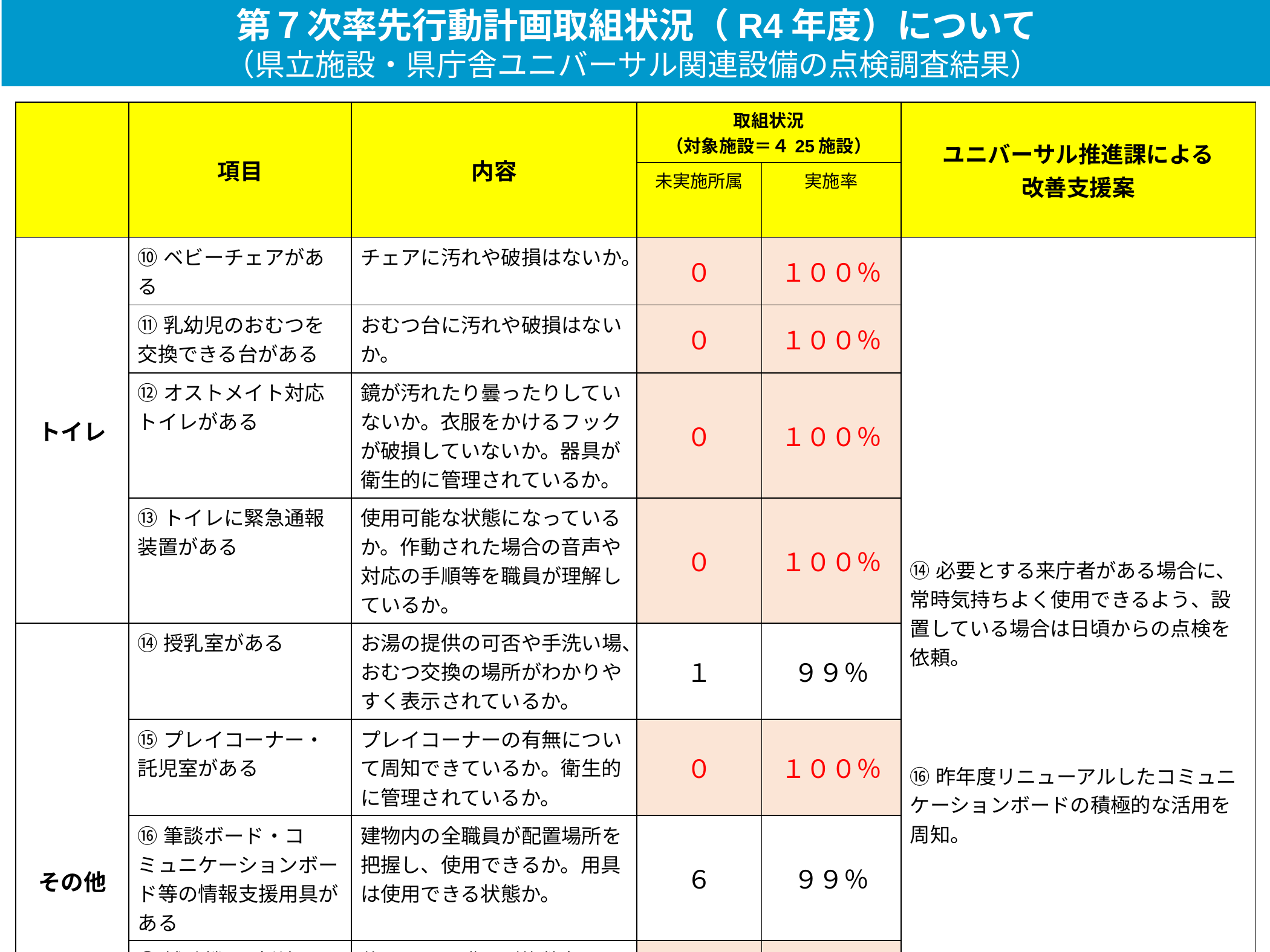

第７次率先行動計画取組状況（R4年度）について
　（県立施設・県庁舎ユニバーサル関連設備の点検調査結果）
|  | 項目 | 内容 | 取組状況 （対象施設＝４25施設） |  | ユニバーサル推進課による 改善支援案 |
| --- | --- | --- | --- | --- | --- |
|  |  |  | 未実施所属 | 実施率 |  |
| トイレ | ⑩ベビーチェアがある | チェアに汚れや破損はないか。 | ０ | １００％ | ⑭必要とする来庁者がある場合に、常時気持ちよく使用できるよう、設置している場合は日頃からの点検を依頼。 ⑯昨年度リニューアルしたコミュニケーションボードの積極的な活用を周知。 ⑱充電状況や使用年限等の定期点検と必要に応じた更新を依頼。 |
|  | ⑪乳幼児のおむつを交換できる台がある | おむつ台に汚れや破損はないか。 | ０ | １００％ |  |
|  | ⑫オストメイト対応トイレがある | 鏡が汚れたり曇ったりしていないか。衣服をかけるフックが破損していないか。器具が衛生的に管理されているか。 | ０ | １００％ |  |
|  | ⑬トイレに緊急通報装置がある | 使用可能な状態になっているか。作動された場合の音声や対応の手順等を職員が理解しているか。 | ０ | １００％ |  |
| その他 | ⑭授乳室がある | お湯の提供の可否や手洗い場、おむつ交換の場所がわかりやすく表示されているか。 | １ | ９９％ |  |
|  | ⑮プレイコーナー・託児室がある | プレイコーナーの有無について周知できているか。衛生的に管理されているか。 | ０ | １００％ |  |
|  | ⑯筆談ボード・コミュニケーションボード等の情報支援用具がある | 建物内の全職員が配置場所を把握し、使用できるか。用具は使用できる状態か。 | ６ | ９９％ |  |
|  | ⑰補聴機器（磁気ループなど）等がある | 使用できる職員が複数名いるか。 | ０ | １００％ |  |
|  | ⑱ＡＥＤ（自動体外式除細動器）を設置している | 建物内の全職員が配置場所を把握し、使用できる職員が複数名いるか。充電や使用年限が切れていないか。 | ５ | ９９％ |  |